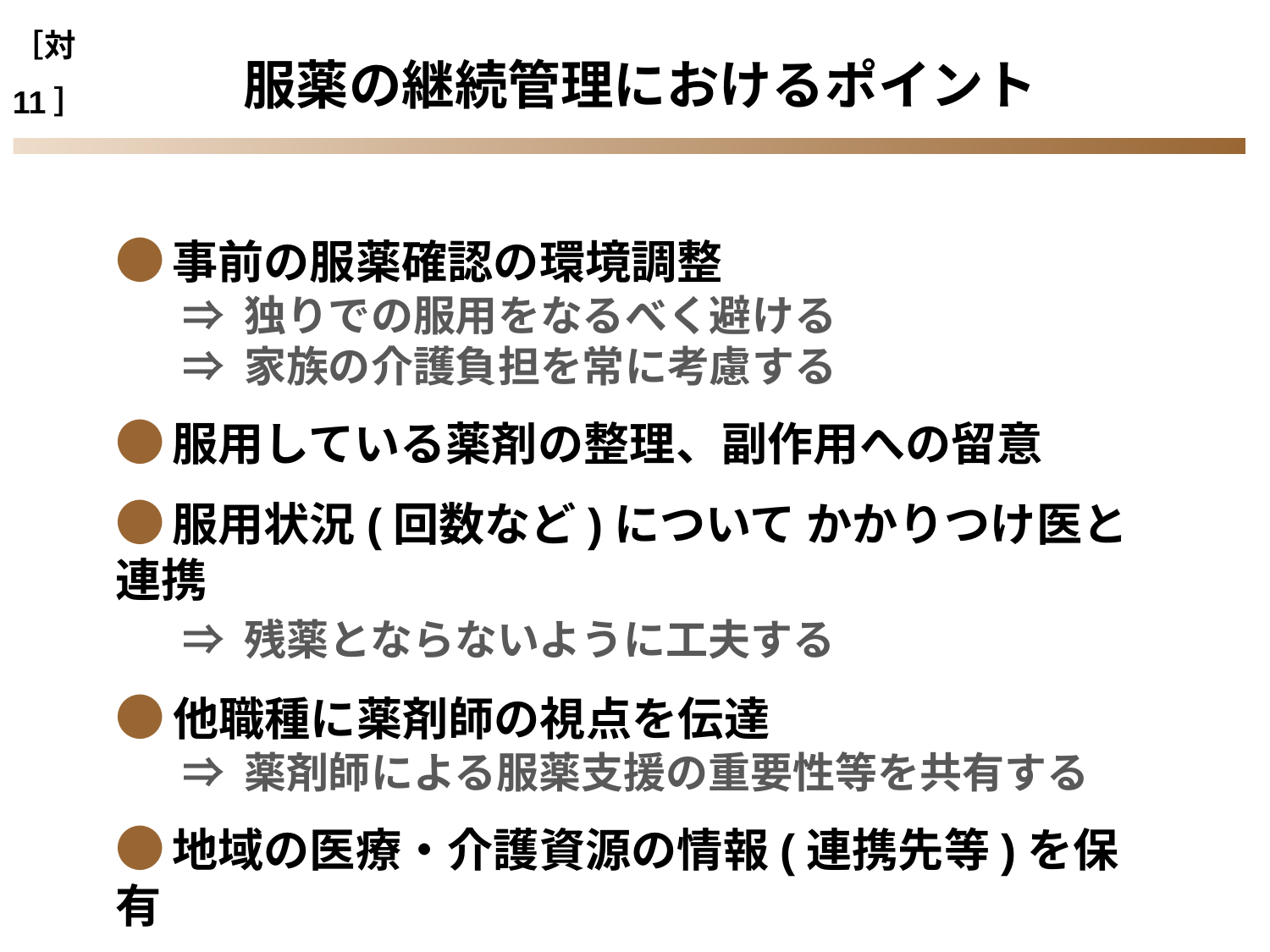

［対11］
服薬の継続管理におけるポイント

● 事前の服薬確認の環境調整
       ⇒ 独りでの服用をなるべく避ける
       ⇒ 家族の介護負担を常に考慮する
● 服用している薬剤の整理、副作用への留意
● 服用状況(回数など)について かかりつけ医と連携
      ⇒ 残薬とならないように工夫する
● 他職種に薬剤師の視点を伝達
       ⇒ 薬剤師による服薬支援の重要性等を共有する
● 地域の医療・介護資源の情報(連携先等)を保有